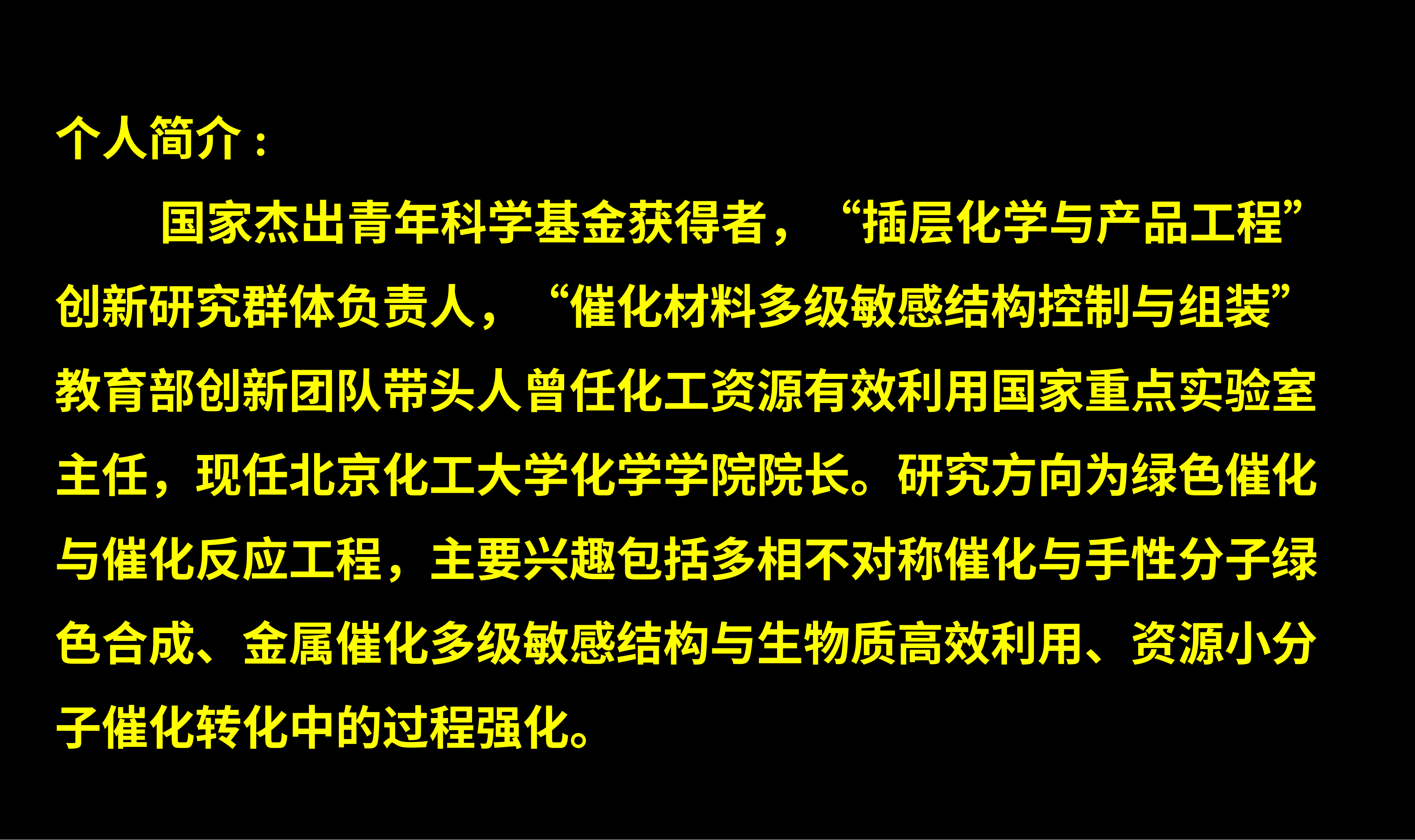

# 个人简介: 国家杰出青年科学基金获得者，“插层化学与产品工程”创新研究群体负责人，“催化材料多级敏感结构控制与组装”教育部创新团队带头人曾任化工资源有效利用国家重点实验室主任，现任北京化工大学化学学院院长。研究方向为绿色催化与催化反应工程，主要兴趣包括多相不对称催化与手性分子绿色合成、金属催化多级敏感结构与生物质高效利用、资源小分子催化转化中的过程强化。